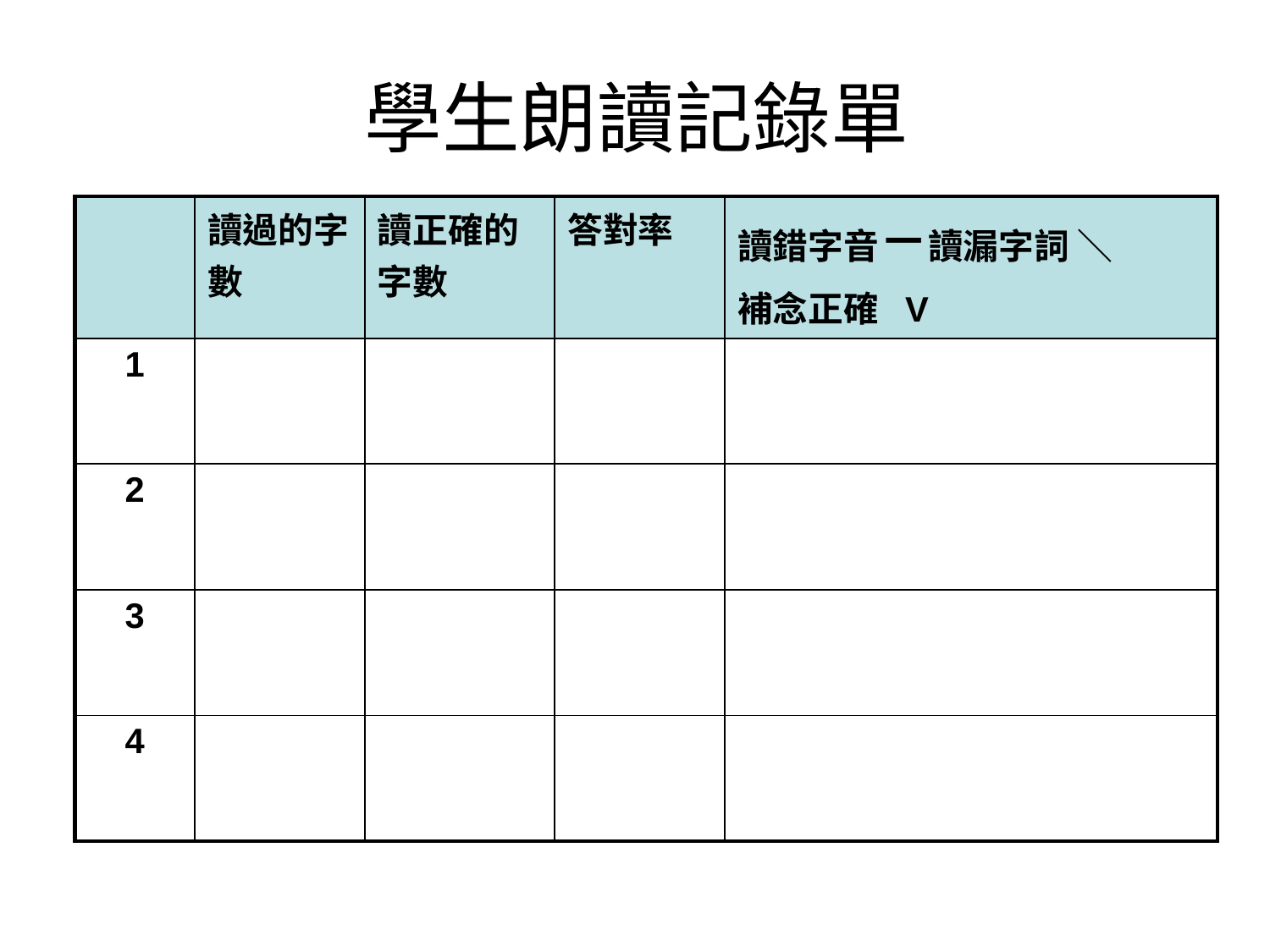

# 學生朗讀記錄單
|  | 讀過的字數 | 讀正確的字數 | 答對率 | 讀錯字音－讀漏字詞 ＼ 補念正確 V |
| --- | --- | --- | --- | --- |
| 1 |  |  |  |  |
| 2 |  |  |  |  |
| 3 |  |  |  |  |
| 4 |  |  |  |  |